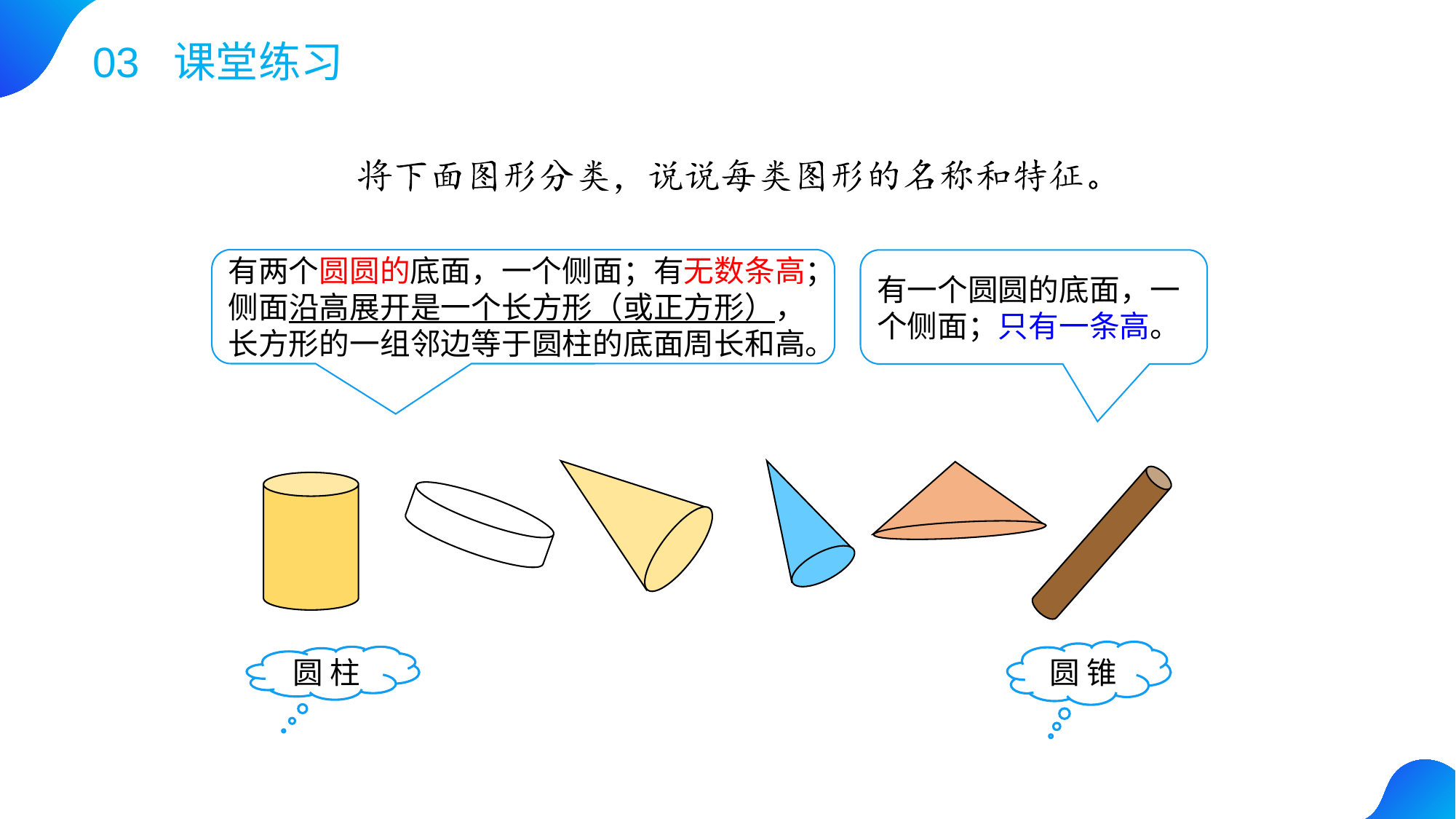

03  课堂练习

有两个圆圆的底面，一个侧面；有无数条高；侧面沿高展开是一个长方形（或正方形），长方形的一组邻边等于圆柱的底面周长和高。
有一个圆圆的底面，一个侧面；只有一条高。

圆 锥
圆 柱